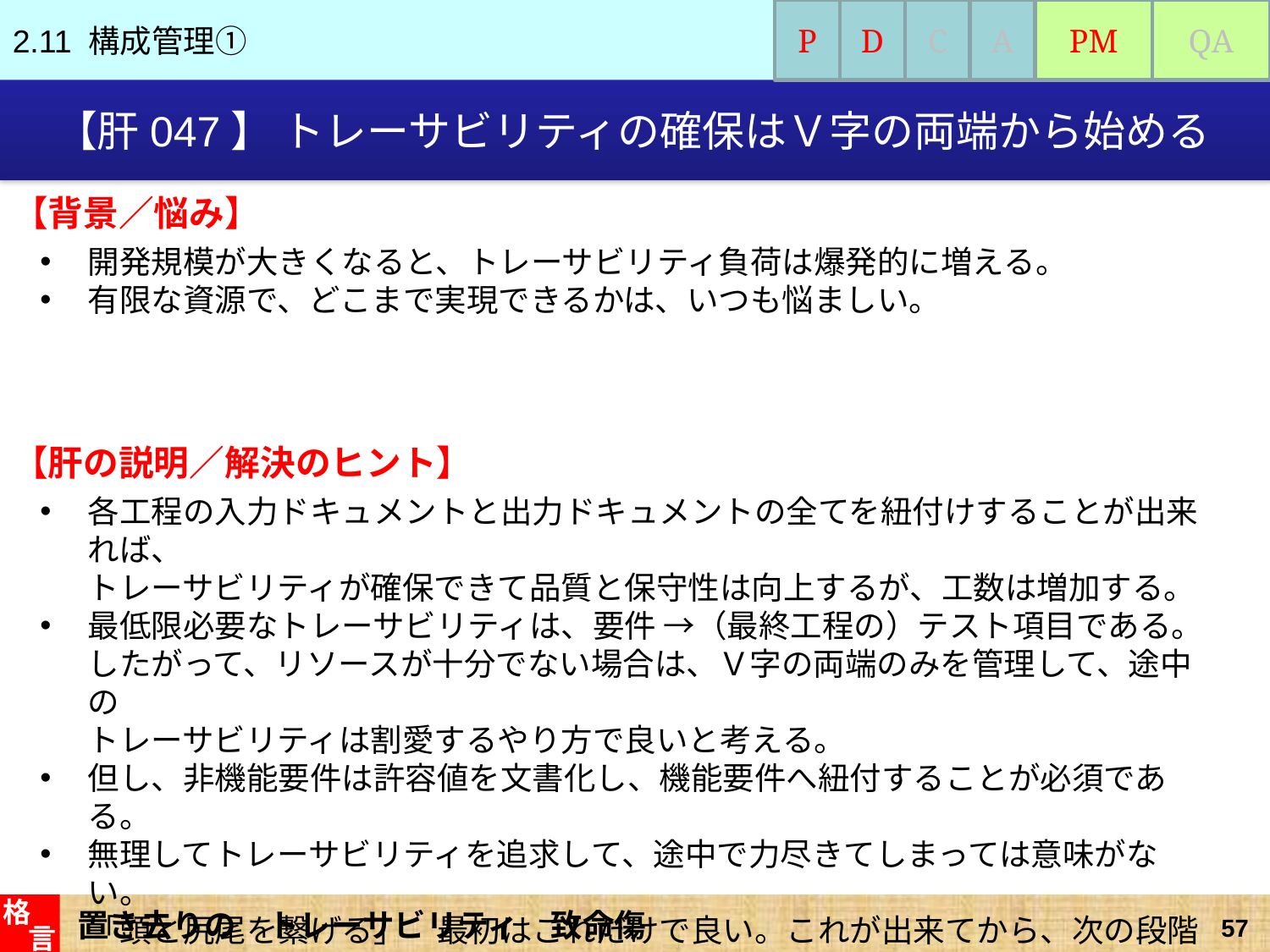

2.11 構成管理①
P
D
C
A
PM
QA
# 【肝047】 トレーサビリティの確保はＶ字の両端から始める
【背景／悩み】
開発規模が大きくなると、トレーサビリティ負荷は爆発的に増える。
有限な資源で、どこまで実現できるかは、いつも悩ましい。
【肝の説明／解決のヒント】
各工程の入力ドキュメントと出力ドキュメントの全てを紐付けすることが出来れば、
トレーサビリティが確保できて品質と保守性は向上するが、工数は増加する。
最低限必要なトレーサビリティは、要件 →（最終工程の）テスト項目である。
したがって、リソースが十分でない場合は、Ｖ字の両端のみを管理して、途中の
トレーサビリティは割愛するやり方で良いと考える。
但し、非機能要件は許容値を文書化し、機能要件へ紐付することが必須である。
無理してトレーサビリティを追求して、途中で力尽きてしまっては意味がない。
「頭と尻尾を繋げる」　最初はこれだけで良い。これが出来てから、次の段階として途中の
ドキュメントを紐付けていけば良い。
置き去りの　トレーサビリティ　致命傷
格
言
57